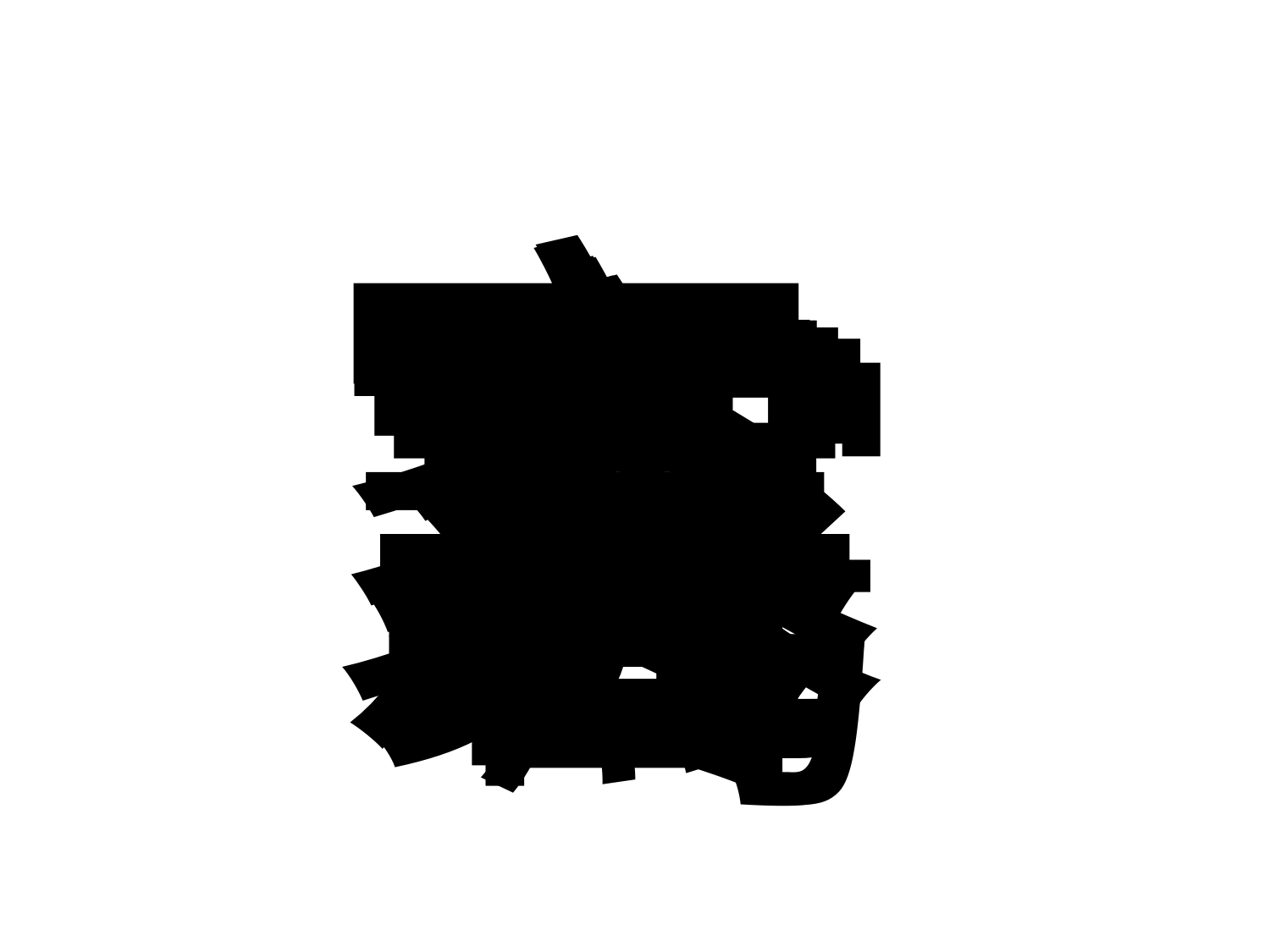

家
富
安
定
客
完
容
寒
寫